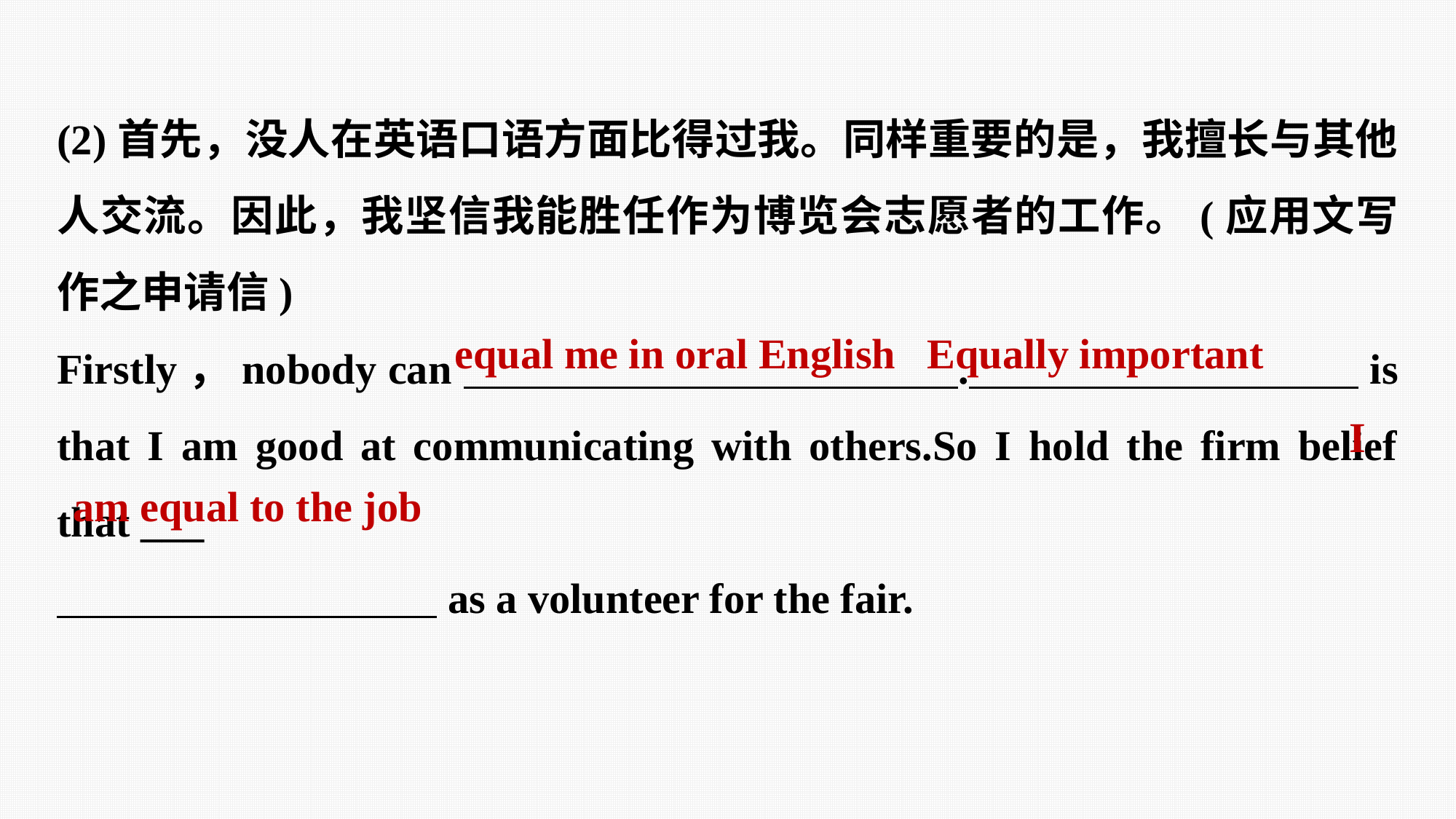

(2)首先，没人在英语口语方面比得过我。同样重要的是，我擅长与其他人交流。因此，我坚信我能胜任作为博览会志愿者的工作。(应用文写作之申请信)
Firstly，nobody can                                            .                                   is that I am good at communicating with others.So I hold the firm belief that ___
                                     as a volunteer for the fair.
equal me in oral English   Equally important
I
am equal to the job